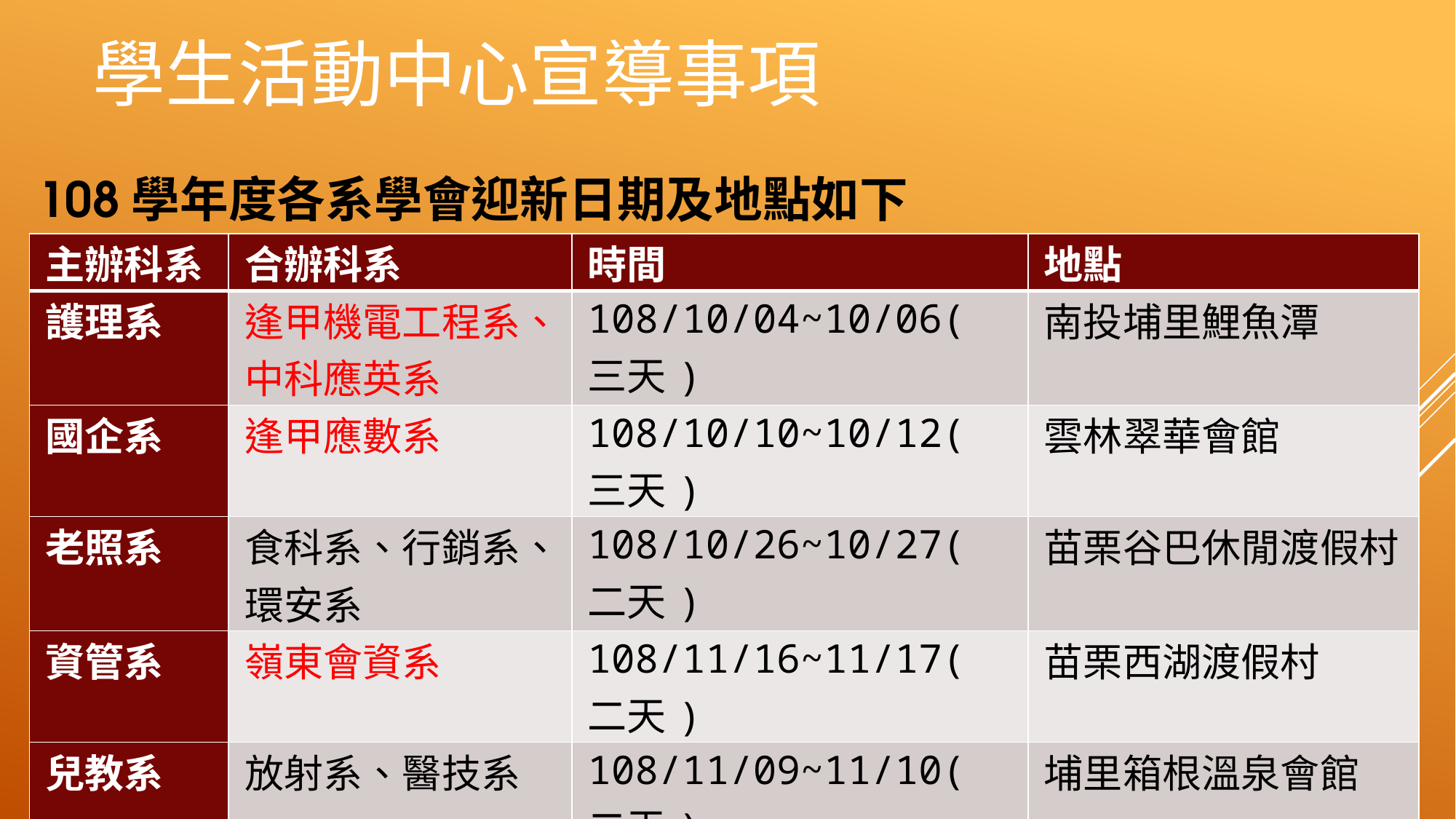

# 學生活動中心宣導事項
108學年度各系學會迎新日期及地點如下
| 主辦科系 | 合辦科系 | 時間 | 地點 |
| --- | --- | --- | --- |
| 護理系 | 逢甲機電工程系、中科應英系 | 108/10/04~10/06(三天) | 南投埔里鯉魚潭 |
| 國企系 | 逢甲應數系 | 108/10/10~10/12(三天) | 雲林翠華會館 |
| 老照系 | 食科系、行銷系、環安系 | 108/10/26~10/27(二天) | 苗栗谷巴休閒渡假村 |
| 資管系 | 嶺東會資系 | 108/11/16~11/17(二天) | 苗栗西湖渡假村 |
| 兒教系 | 放射系、醫技系 | 108/11/09~11/10(二天) | 埔里箱根溫泉會館 |
| 視光系 | 牙技系、醫管系 | 108/11/30~12/01(二天) | 豐原流星花園 |
| 應外系 | 無 | 研擬中 | 研擬中 |